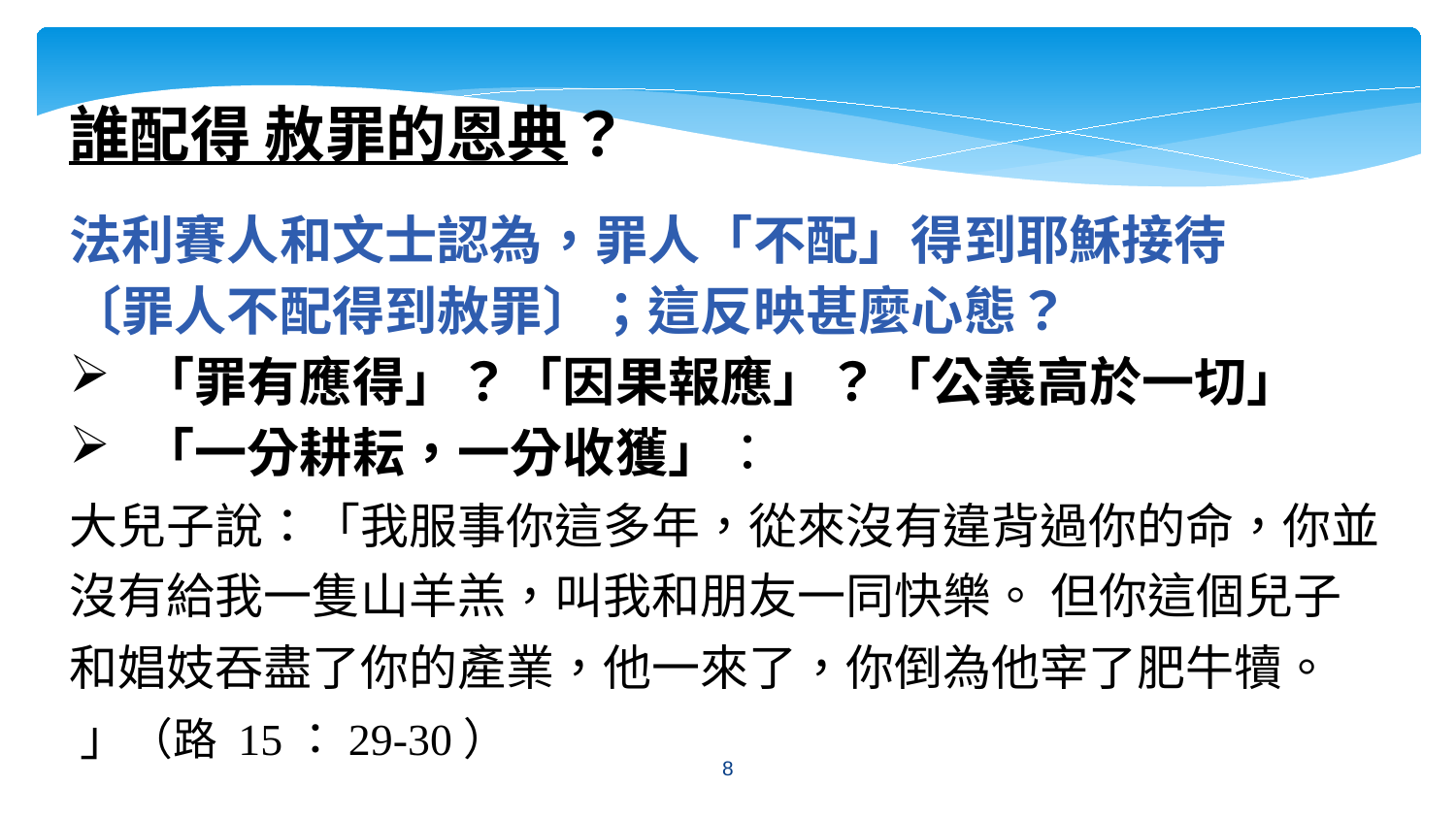

誰配得 赦罪的恩典？
法利賽人和文士認為，罪人「不配」得到耶穌接待
〔罪人不配得到赦罪〕；這反映甚麼心態？
「罪有應得」？「因果報應」？「公義高於一切」
「一分耕耘，一分收獲」：
大兒子說：「我服事你這多年，從來沒有違背過你的命，你並沒有給我一隻山羊羔，叫我和朋友一同快樂。 但你這個兒子和娼妓吞盡了你的產業，他一來了，你倒為他宰了肥牛犢。 」（路 15：29-30）
8